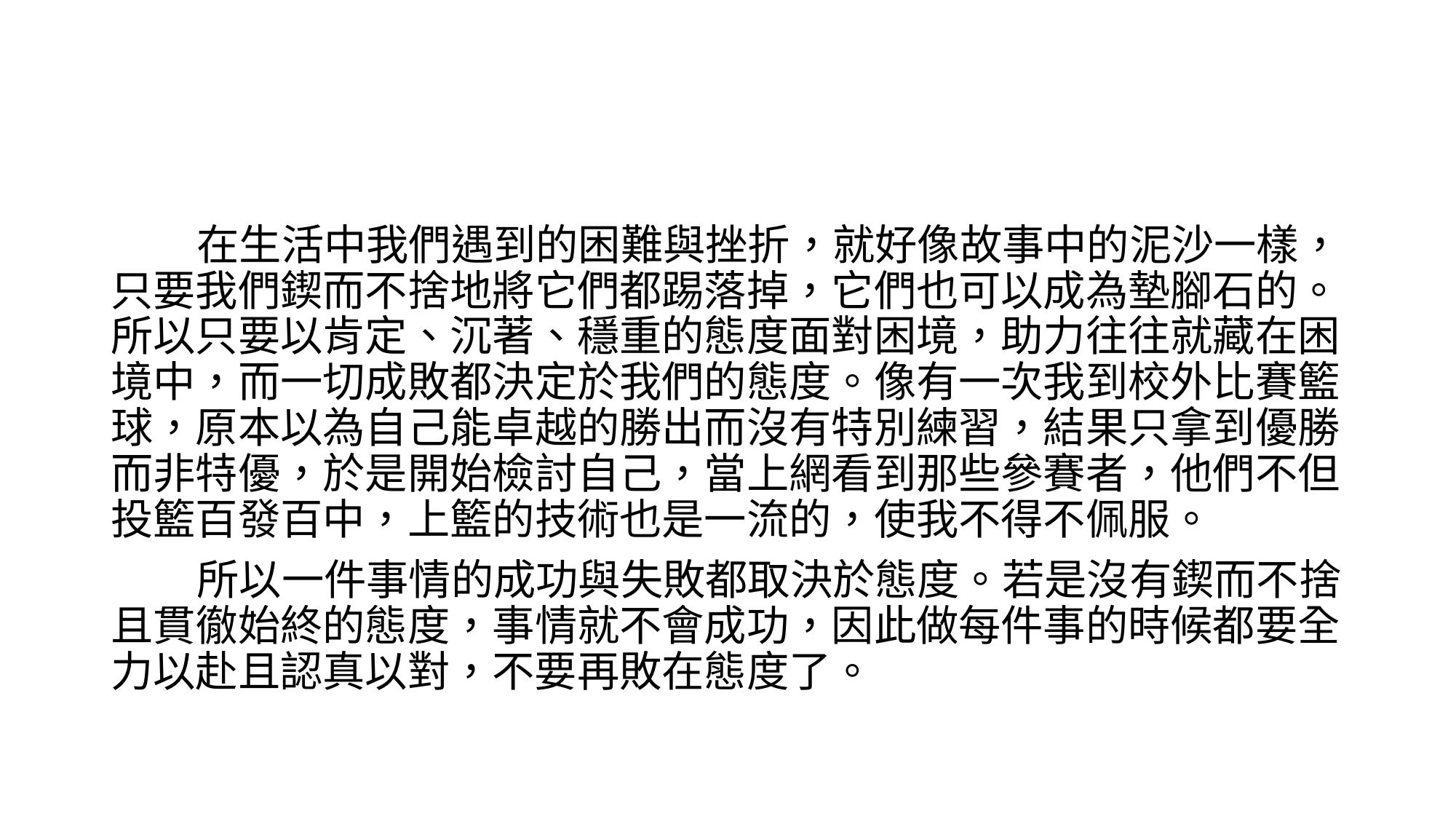

#
在生活中我們遇到的困難與挫折，就好像故事中的泥沙一樣，只要我們鍥而不捨地將它們都踢落掉，它們也可以成為墊腳石的。所以只要以肯定、沉著、穩重的態度面對困境，助力往往就藏在困境中，而一切成敗都決定於我們的態度。像有一次我到校外比賽籃球，原本以為自己能卓越的勝出而沒有特別練習，結果只拿到優勝而非特優，於是開始檢討自己，當上網看到那些參賽者，他們不但投籃百發百中，上籃的技術也是一流的，使我不得不佩服。
所以一件事情的成功與失敗都取決於態度。若是沒有鍥而不捨且貫徹始終的態度，事情就不會成功，因此做每件事的時候都要全力以赴且認真以對，不要再敗在態度了。